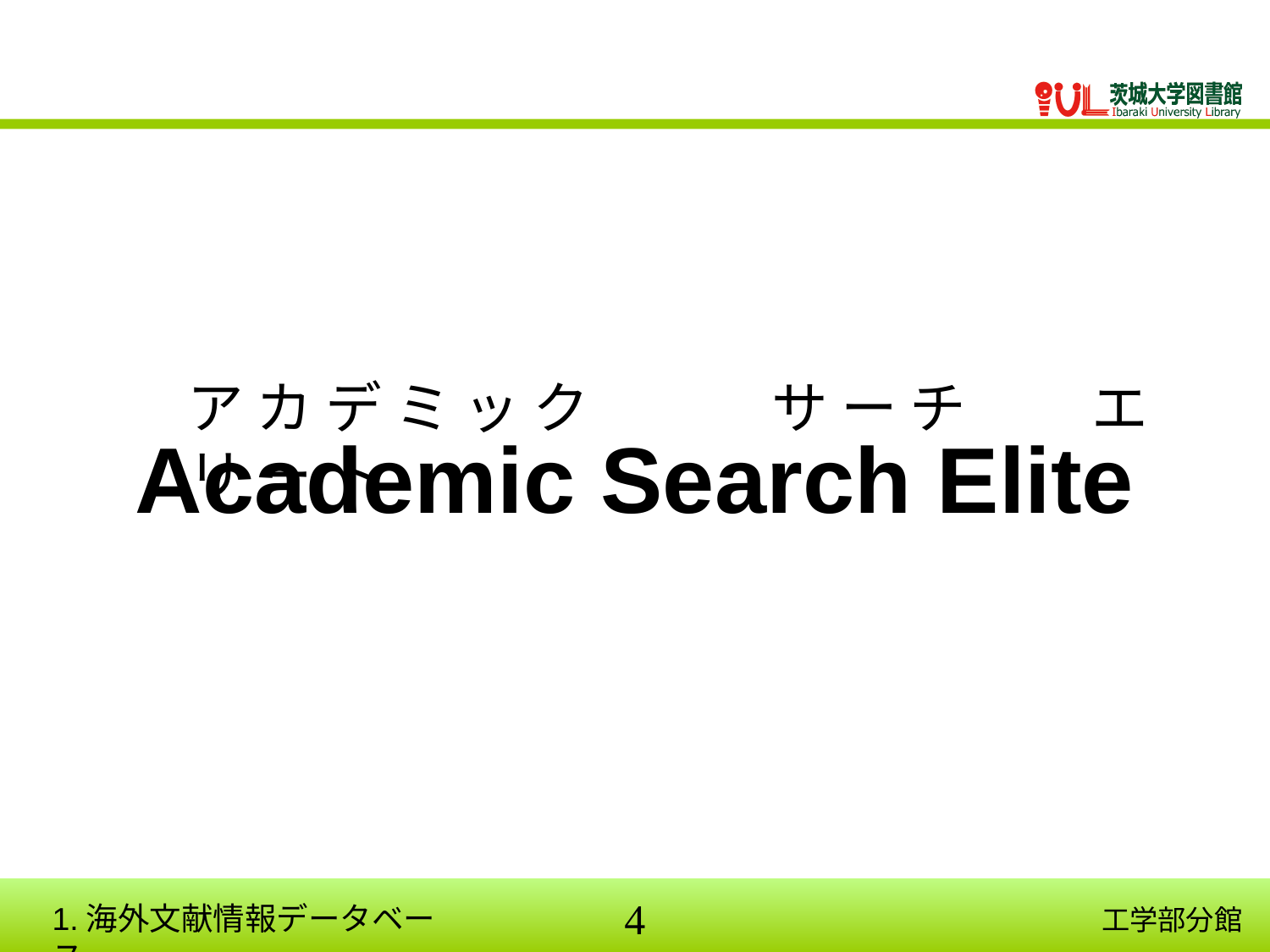

ア カ デ ミ ッ ク　　　 サ ー チ　　 エ リ ー ト
# Academic Search Elite
1.海外文献情報データベース